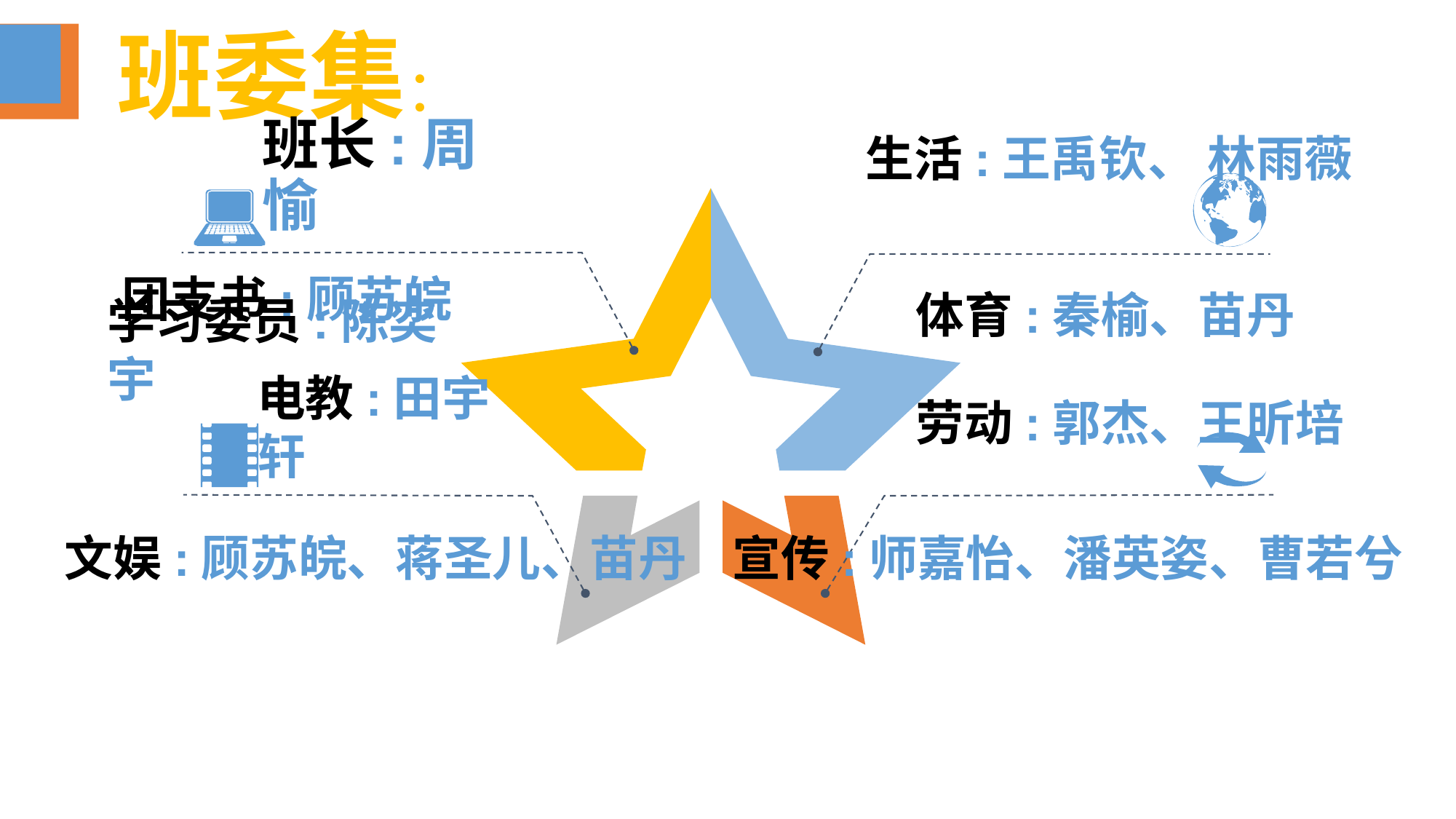

# 班委集：
生活:王禹钦、 林雨薇
班长:周愉
团支书:顾苏皖
体育:秦榆、苗丹
学习委员:陈奕宇
劳动:郭杰、王昕培
电教:田宇轩
文娱:顾苏皖、蒋圣儿、苗丹
宣传:师嘉怡、潘英姿、曹若兮